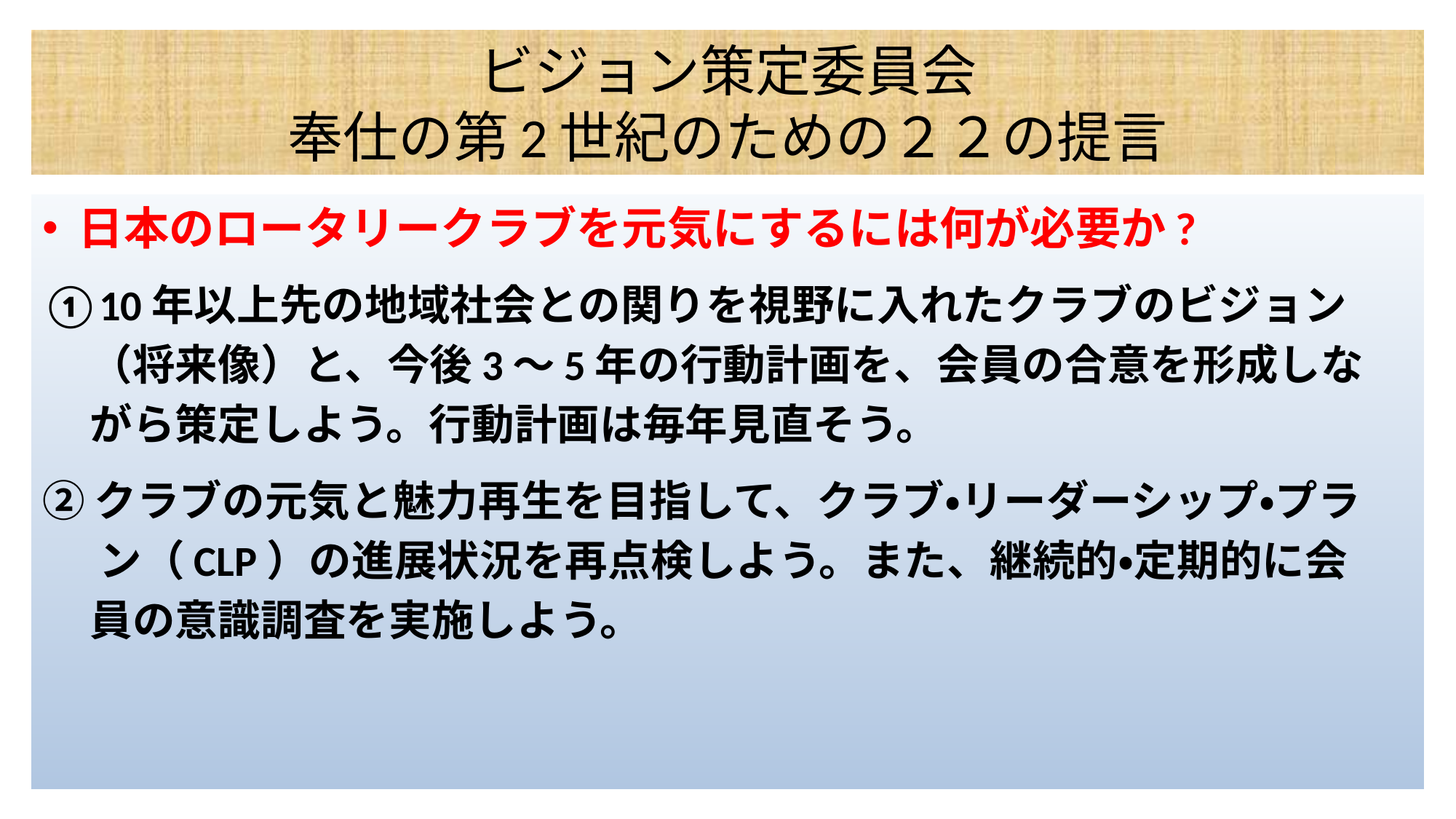

# ビジョン策定委員会 奉仕の第2世紀のための２２の提言
日本のロータリークラブを元気にするには何が必要か?

①10年以上先の地域社会との関りを視野に入れたクラブのビジョン
    （将来像）と、今後3～5年の行動計画を、会員の合意を形成しな
    がら策定しよう。行動計画は毎年見直そう。

②クラブの元気と魅力再生を目指して、クラブ・リーダーシップ・プラ
     ン（CLP）の進展状況を再点検しよう。また、継続的・定期的に会
    員の意識調査を実施しよう。